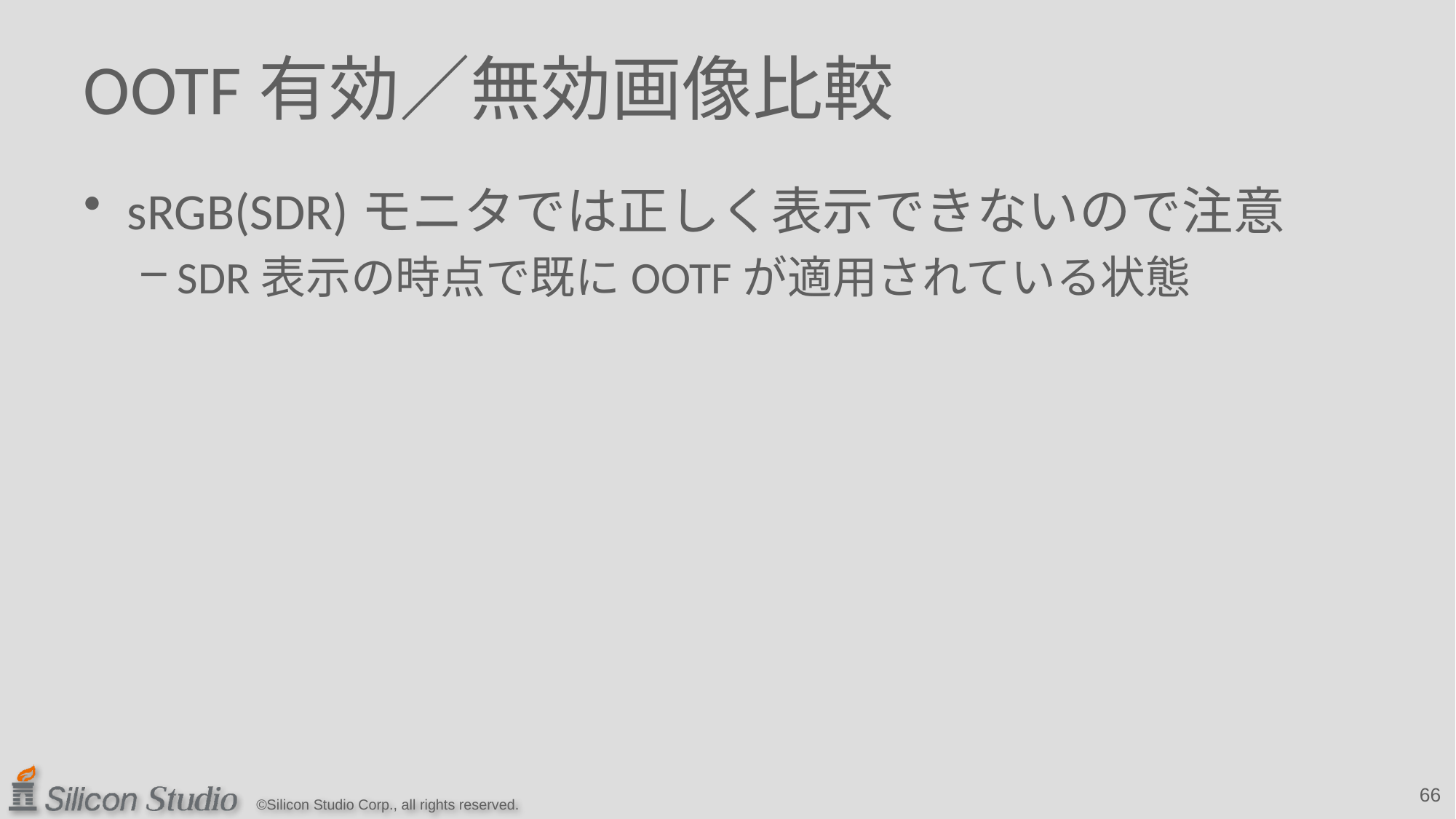

# OOTF有効／無効画像比較
sRGB(SDR)モニタでは正しく表示できないので注意
SDR表示の時点で既にOOTFが適用されている状態
66